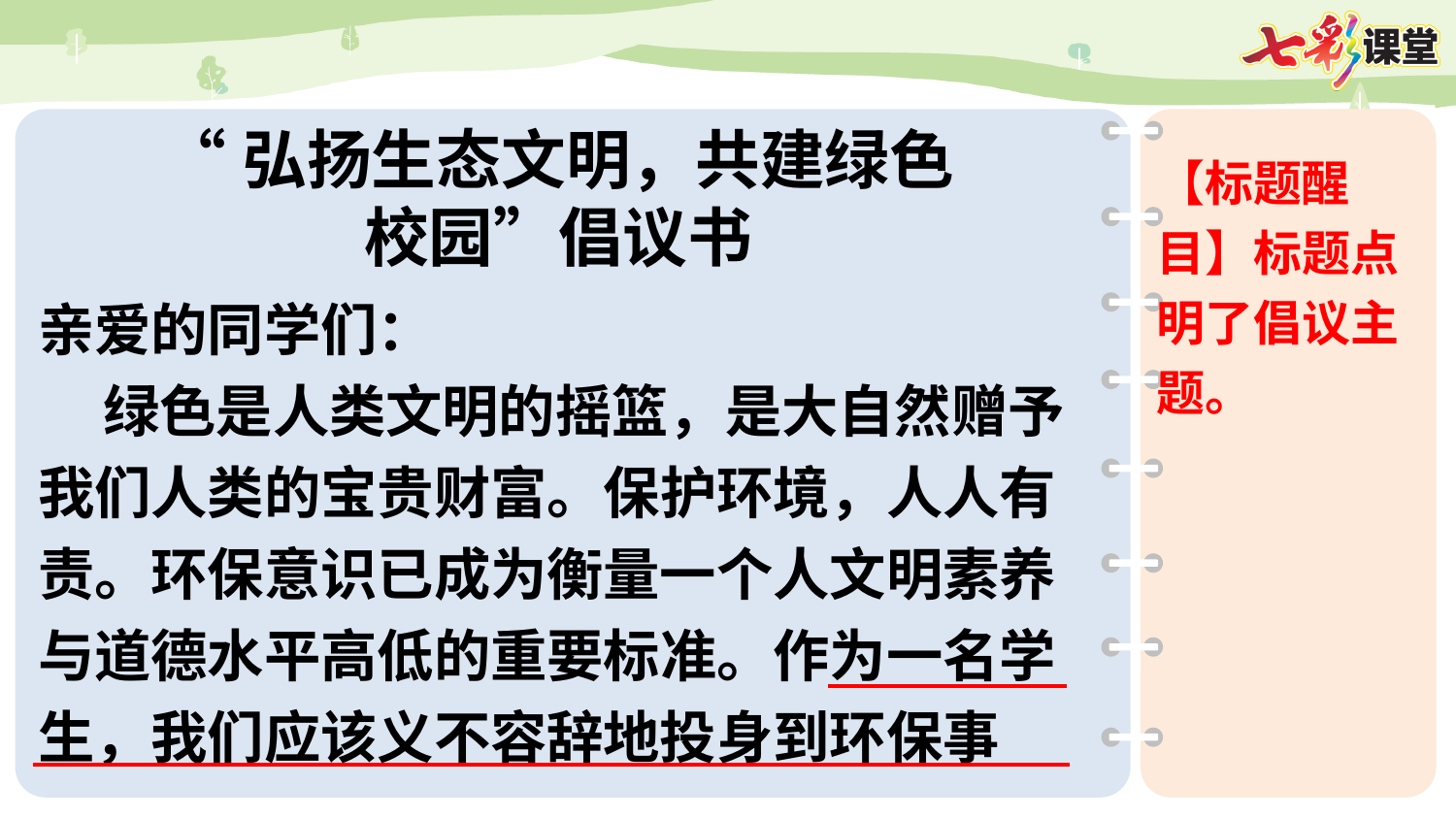

“弘扬生态文明，共建绿色校园”倡议书
【标题醒目】标题点明了倡议主题。
亲爱的同学们：
    绿色是人类文明的摇篮，是大自然赠予我们人类的宝贵财富。保护环境，人人有责。环保意识已成为衡量一个人文明素养与道德水平高低的重要标准。作为一名学生，我们应该义不容辞地投身到环保事